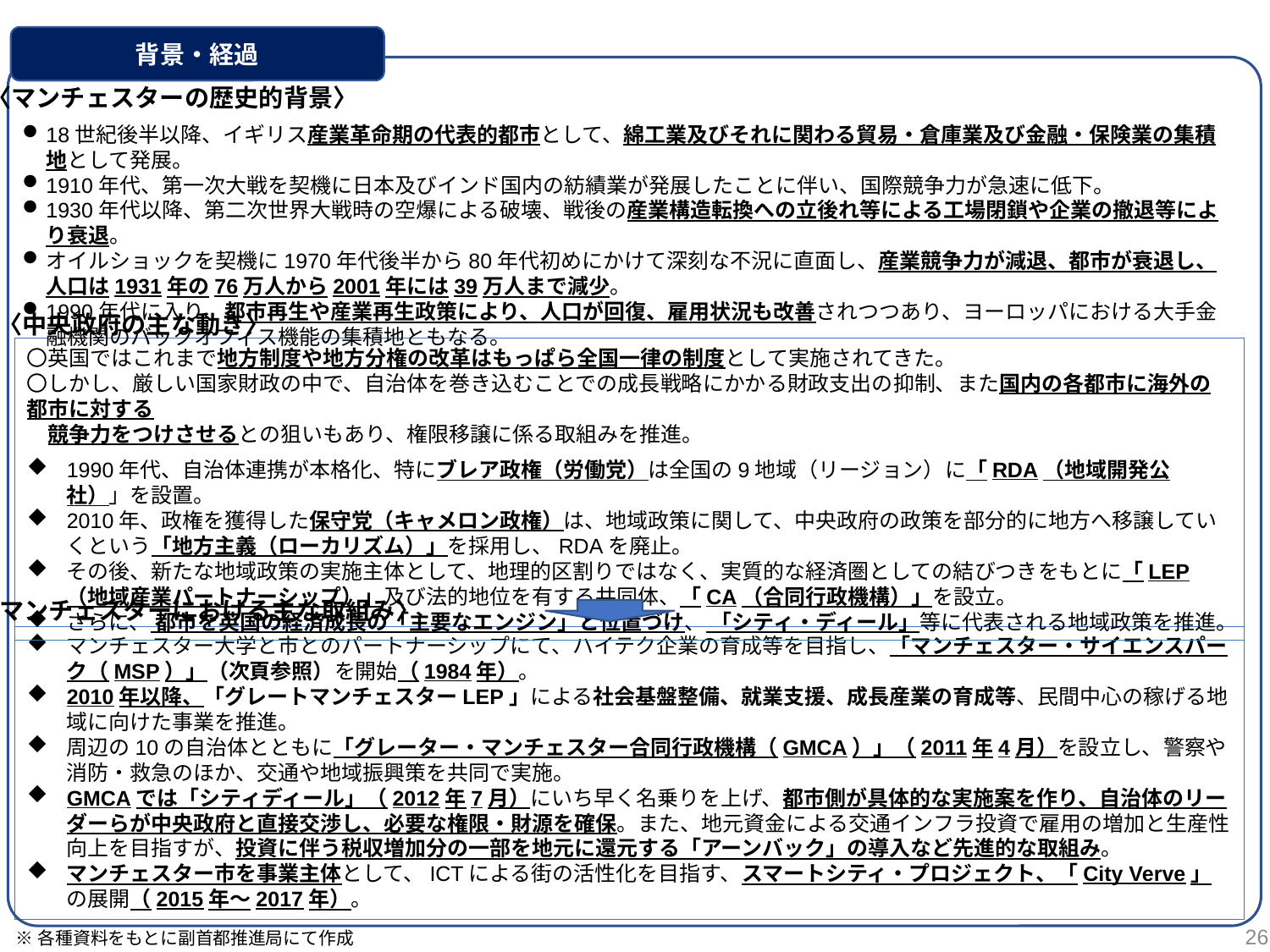

背景・経過

〈マンチェスターの歴史的背景〉
18世紀後半以降、イギリス産業革命期の代表的都市として、綿工業及びそれに関わる貿易・倉庫業及び金融・保険業の集積地として発展。
1910年代、第一次大戦を契機に日本及びインド国内の紡績業が発展したことに伴い、国際競争力が急速に低下。
1930年代以降、第二次世界大戦時の空爆による破壊、戦後の産業構造転換への立後れ等による工場閉鎖や企業の撤退等により衰退。
オイルショックを契機に1970年代後半から80年代初めにかけて深刻な不況に直面し、産業競争力が減退、都市が衰退し、人口は1931年の76万人から2001年には39万人まで減少。
1990年代に入り、都市再生や産業再生政策により、人口が回復、雇用状況も改善されつつあり、ヨーロッパにおける大手金融機関のバックオフィス機能の集積地ともなる。
〈中央政府の主な動き〉
〇英国ではこれまで地方制度や地方分権の改革はもっぱら全国一律の制度として実施されてきた。
〇しかし、厳しい国家財政の中で、自治体を巻き込むことでの成長戦略にかかる財政支出の抑制、また国内の各都市に海外の都市に対する
　競争力をつけさせるとの狙いもあり、権限移譲に係る取組みを推進。

1990年代、自治体連携が本格化、特にブレア政権（労働党）は全国の9地域（リージョン）に「RDA（地域開発公社）」を設置。
2010年、政権を獲得した保守党（キャメロン政権）は、地域政策に関して、中央政府の政策を部分的に地方へ移譲していくという「地方主義（ローカリズム）」を採用し、RDAを廃止。
その後、新たな地域政策の実施主体として、地理的区割りではなく、実質的な経済圏としての結びつきをもとに「LEP（地域産業パートナーシップ）」及び法的地位を有する共同体、「CA（合同行政機構）」を設立。
さらに、 都市を英国の経済成長の「主要なエンジン」と位置づけ、 「シティ・ディール」等に代表される地域政策を推進。
〈マンチェスターにおける主な取組み〉

マンチェスター大学と市とのパートナーシップにて、ハイテク企業の育成等を目指し、「マンチェスター・サイエンスパーク（MSP）」（次頁参照）を開始（1984年）。
2010年以降、「グレートマンチェスターLEP」による社会基盤整備、就業支援、成長産業の育成等、民間中心の稼げる地域に向けた事業を推進。
周辺の10の自治体とともに「グレーター・マンチェスター合同行政機構（GMCA）」（2011年4月）を設立し、警察や消防・救急のほか、交通や地域振興策を共同で実施。
GMCAでは「シティディール」（2012年7月）にいち早く名乗りを上げ、都市側が具体的な実施案を作り、自治体のリーダーらが中央政府と直接交渉し、必要な権限・財源を確保。また、地元資金による交通インフラ投資で雇用の増加と生産性向上を目指すが、投資に伴う税収増加分の一部を地元に還元する「アーンバック」の導入など先進的な取組み。
マンチェスター市を事業主体として、ICTによる街の活性化を目指す、スマートシティ・プロジェクト、「City Verve」の展開（2015年～2017年）。

26
※各種資料をもとに副首都推進局にて作成